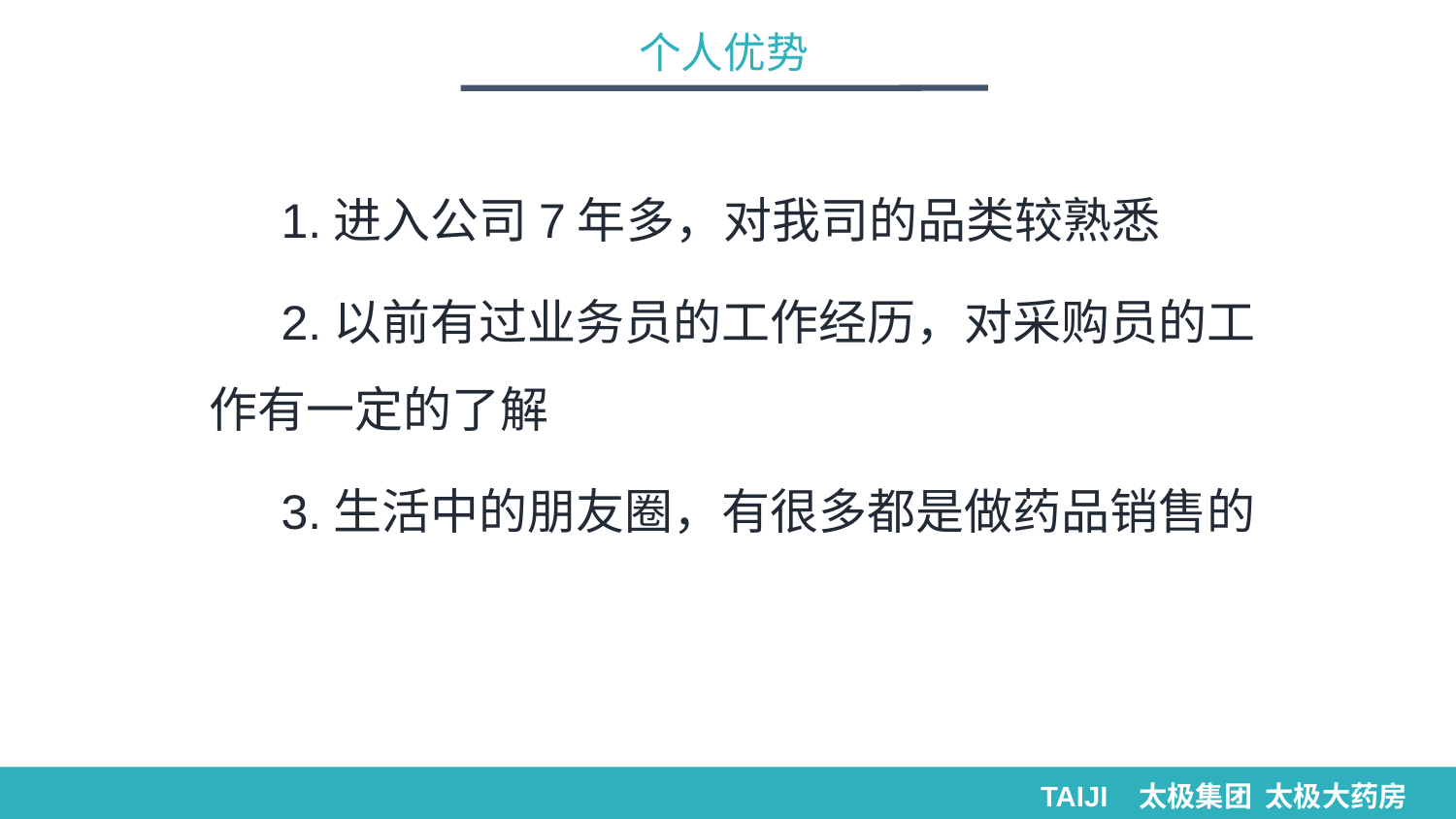

个人优势
1.进入公司7年多，对我司的品类较熟悉
2.以前有过业务员的工作经历，对采购员的工作有一定的了解
3.生活中的朋友圈，有很多都是做药品销售的

TAIJI   太极集团  太极大药房